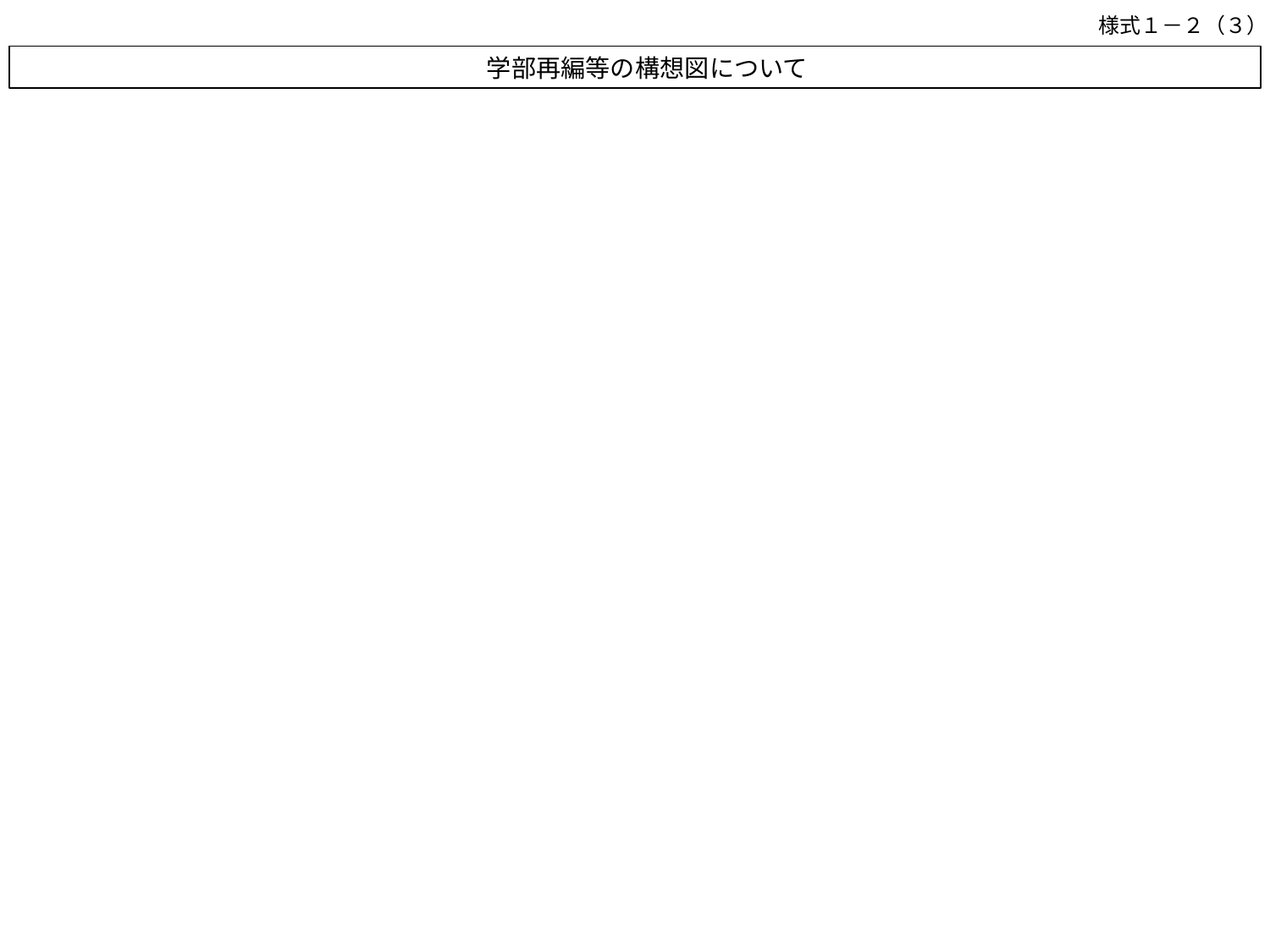

＜記入に当たっての注意事項＞

・こちらのテキストボックスは提出の際は削除してください。

・本ポンチ絵（構想図）は、フェーズ２支援に係る審査用に、助成率の算定や転換に係る要件の確認に使用します。
学部等の設置等に伴い、他の学部等の定員を減少させる場合には、どの学部等から何名分が移動となるのかが明らかになるように記載してください。

・作成に当たっては、記載例を参考にしつつも、適宜必要に応じて図や写真などを分かりやすく自由に（位置や配色も含めて）挿入できます。

・枠の幅も自由に変更できますが、必ず１枚で作成してください。

・太字や下線等によるキーワードの強調は必要に応じて行ってください。

・定員の流れについては、申請する計画と関連のあるもののみを本ポンチ絵（構想図）に記載してください。
同時期に、申請する計画とは別の学部再編等を行う場合も、申請する計画と関連のある部分のみを本ポンチ絵（構想図）へ記載してください。
様式１－２（３）
　学部再編等の構想図について